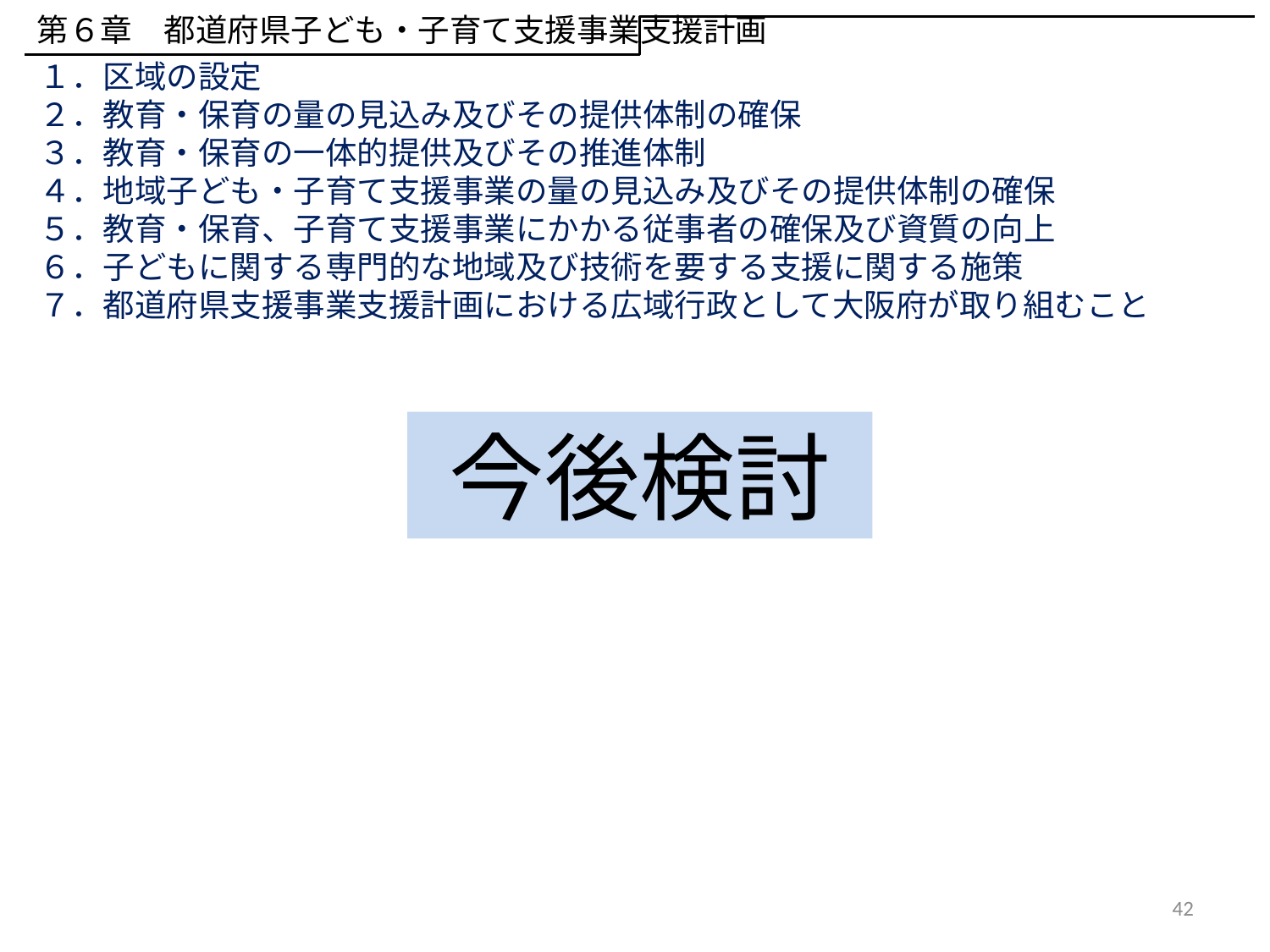

第６章　都道府県子ども・子育て支援事業支援計画

１．区域の設定
２．教育・保育の量の見込み及びその提供体制の確保
３．教育・保育の一体的提供及びその推進体制
４．地域子ども・子育て支援事業の量の見込み及びその提供体制の確保
５．教育・保育、子育て支援事業にかかる従事者の確保及び資質の向上
６．子どもに関する専門的な地域及び技術を要する支援に関する施策
７．都道府県支援事業支援計画における広域行政として大阪府が取り組むこと

今後検討
42